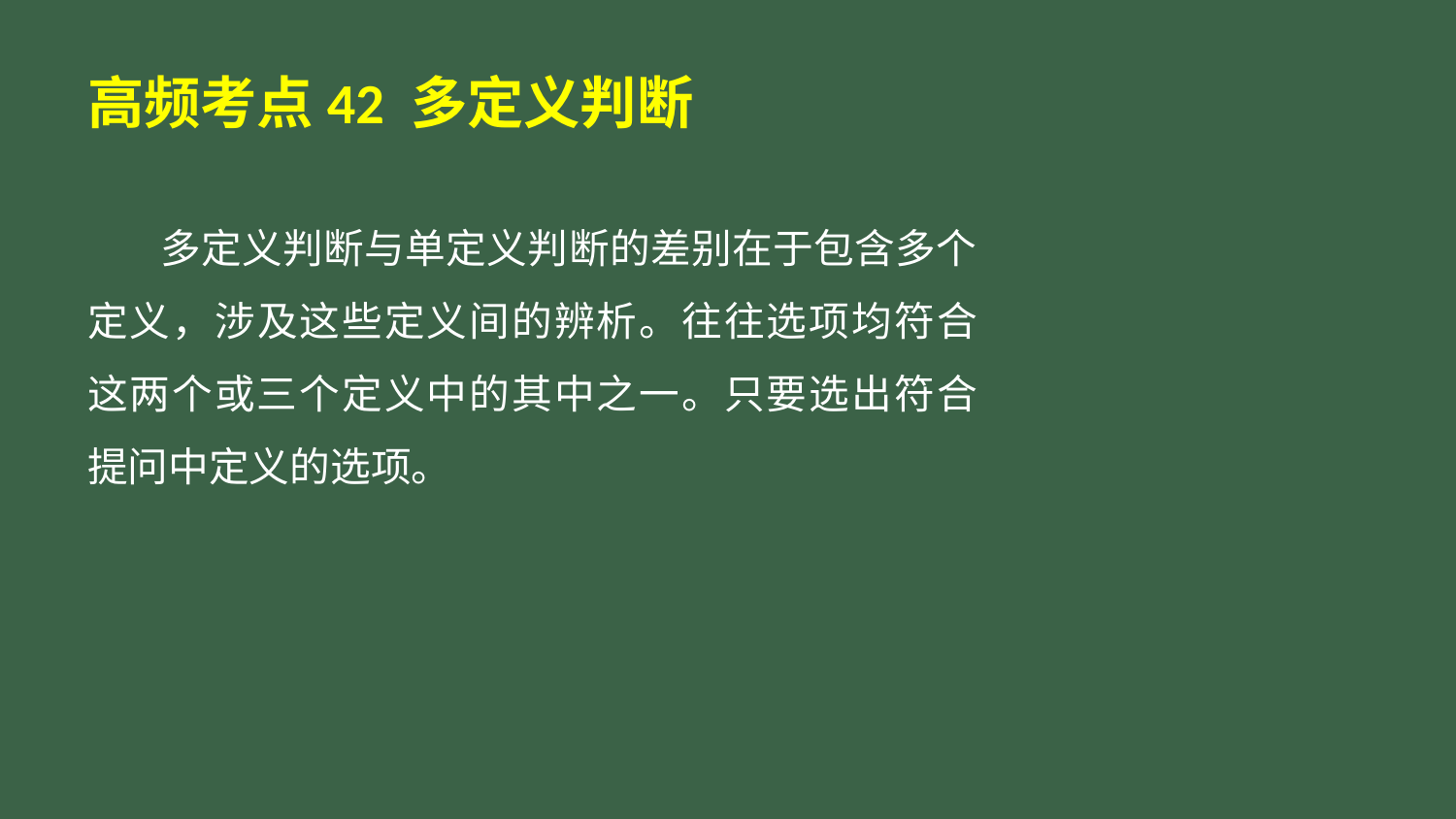

# 高频考点42 多定义判断
多定义判断与单定义判断的差别在于包含多个定义，涉及这些定义间的辨析。往往选项均符合这两个或三个定义中的其中之一。只要选出符合提问中定义的选项。